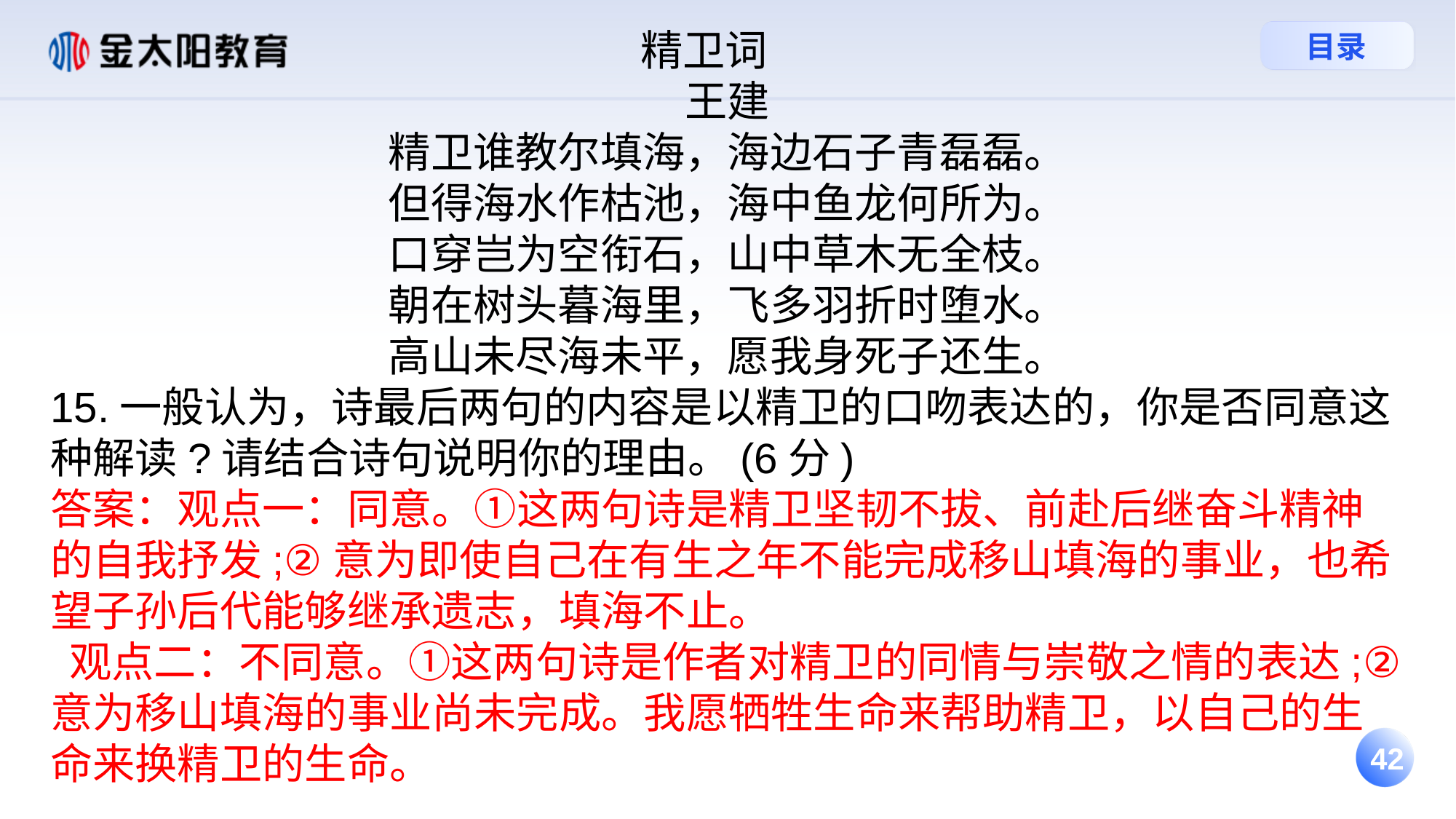

精卫词     
王建
精卫谁教尔填海，海边石子青磊磊。
但得海水作枯池，海中鱼龙何所为。
口穿岂为空衔石，山中草木无全枝。
朝在树头暮海里，飞多羽折时堕水。
高山未尽海未平，愿我身死子还生。
15.一般认为，诗最后两句的内容是以精卫的口吻表达的，你是否同意这种解读?请结合诗句说明你的理由。(6分)
答案：观点一：同意。①这两句诗是精卫坚韧不拔、前赴后继奋斗精神的自我抒发;②意为即使自己在有生之年不能完成移山填海的事业，也希望子孙后代能够继承遗志，填海不止。
  观点二：不同意。①这两句诗是作者对精卫的同情与崇敬之情的表达;②意为移山填海的事业尚未完成。我愿牺牲生命来帮助精卫，以自己的生命来换精卫的生命。